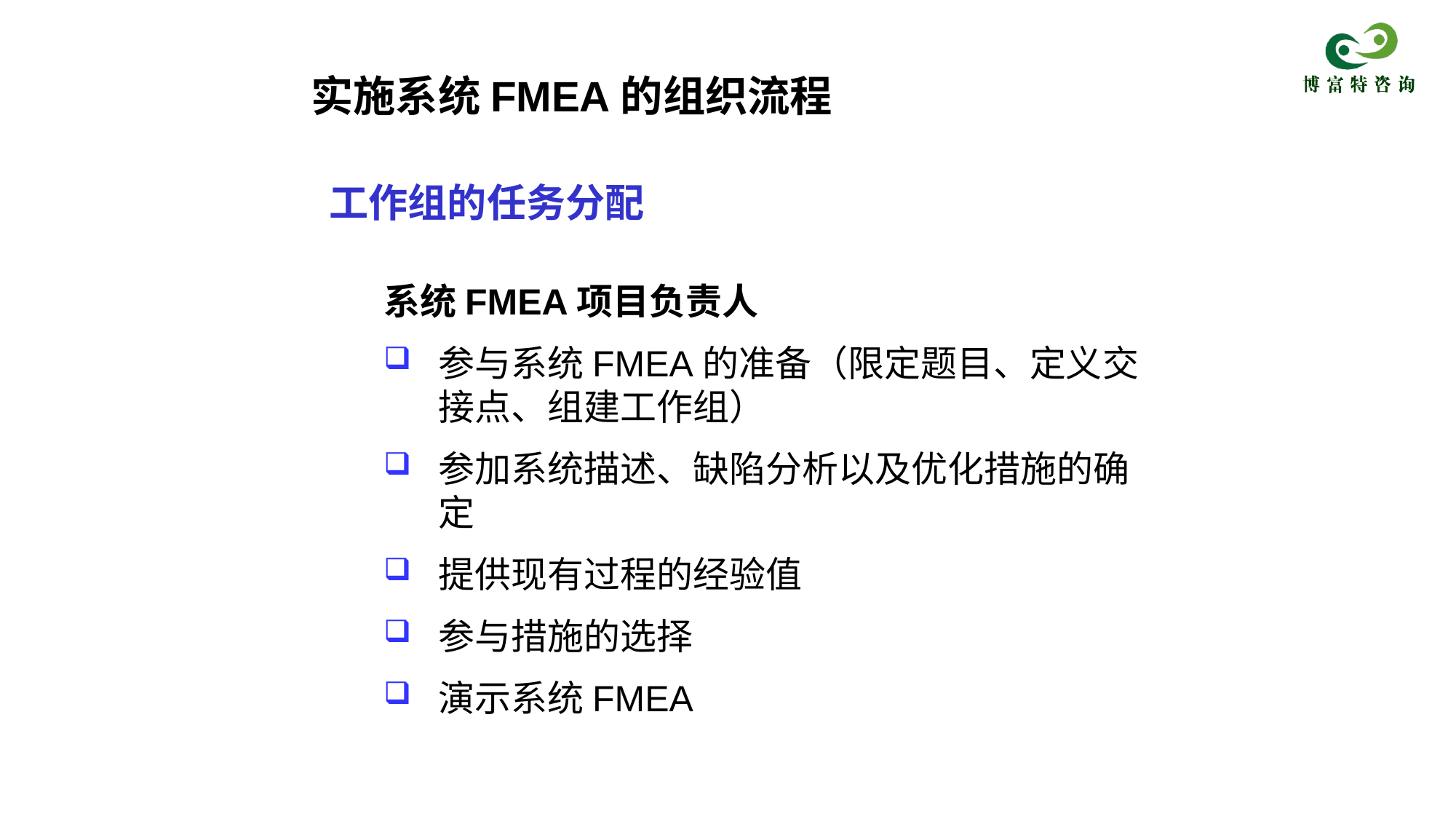

实施系统FMEA的组织流程
工作组的任务分配
系统FMEA项目负责人
参与系统FMEA的准备（限定题目、定义交接点、组建工作组）
参加系统描述、缺陷分析以及优化措施的确定
提供现有过程的经验值
参与措施的选择
演示系统FMEA